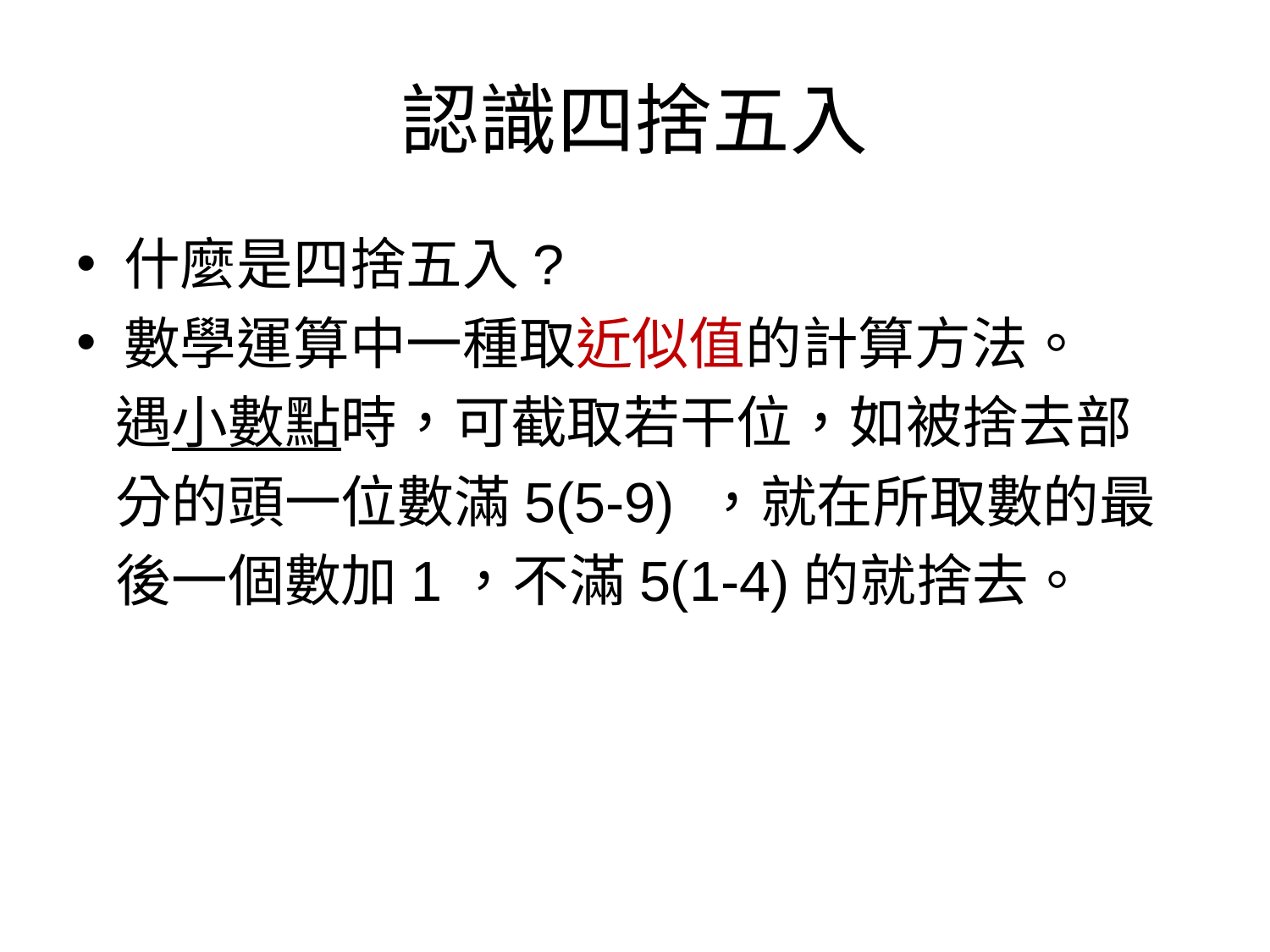

# 認識四捨五入
什麼是四捨五入?
數學運算中一種取近似值的計算方法。
  遇小數點時，可截取若干位，如被捨去部
  分的頭一位數滿5(5-9) ，就在所取數的最
  後一個數加1，不滿5(1-4)的就捨去。